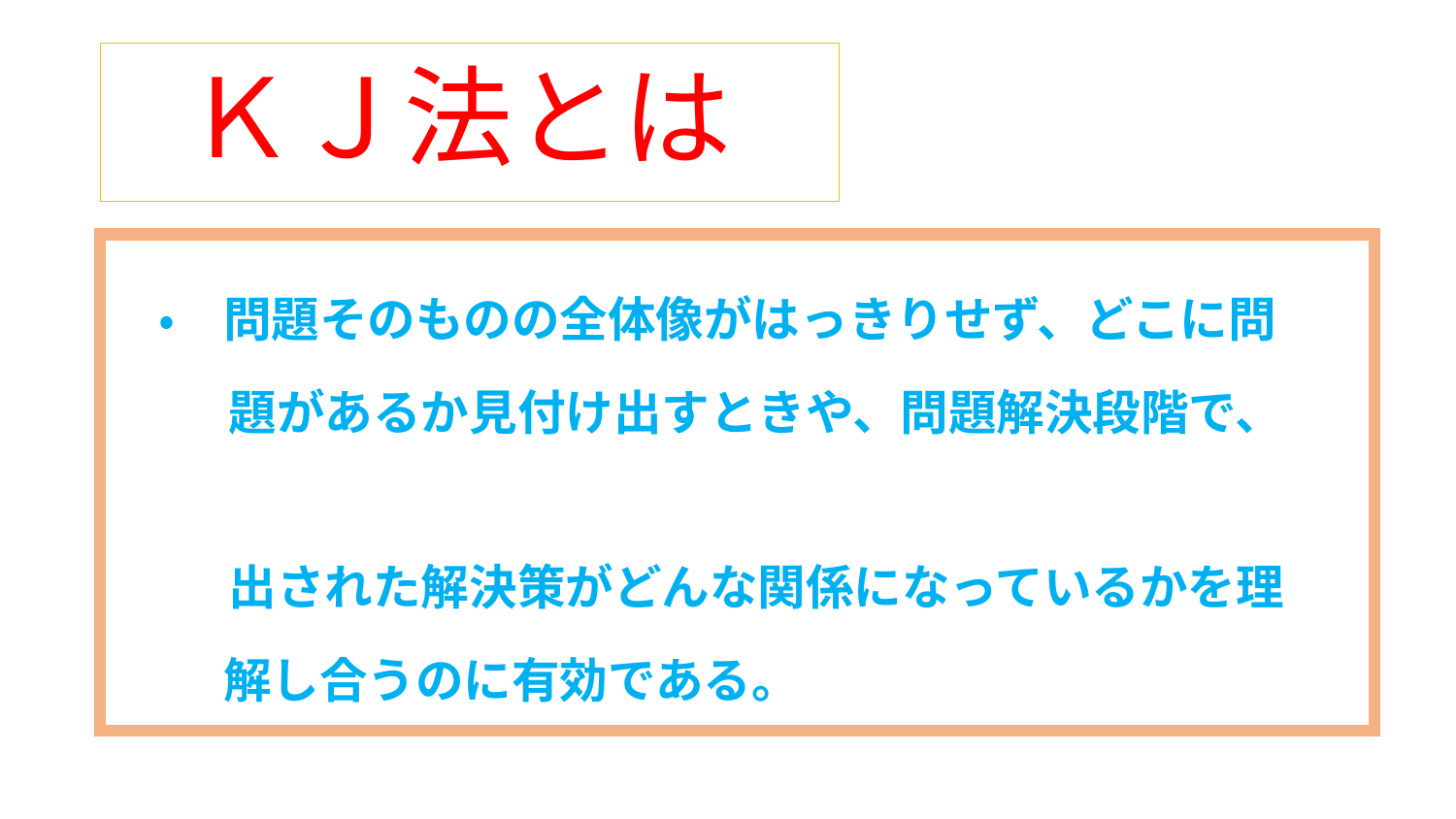

ＫＪ法とは

　・　問題そのものの全体像がはっきりせず、どこに問
　 　 題があるか見付け出すときや、問題解決段階で、
　  　出された解決策がどんな関係になっているかを理
    　 解し合うのに有効である。